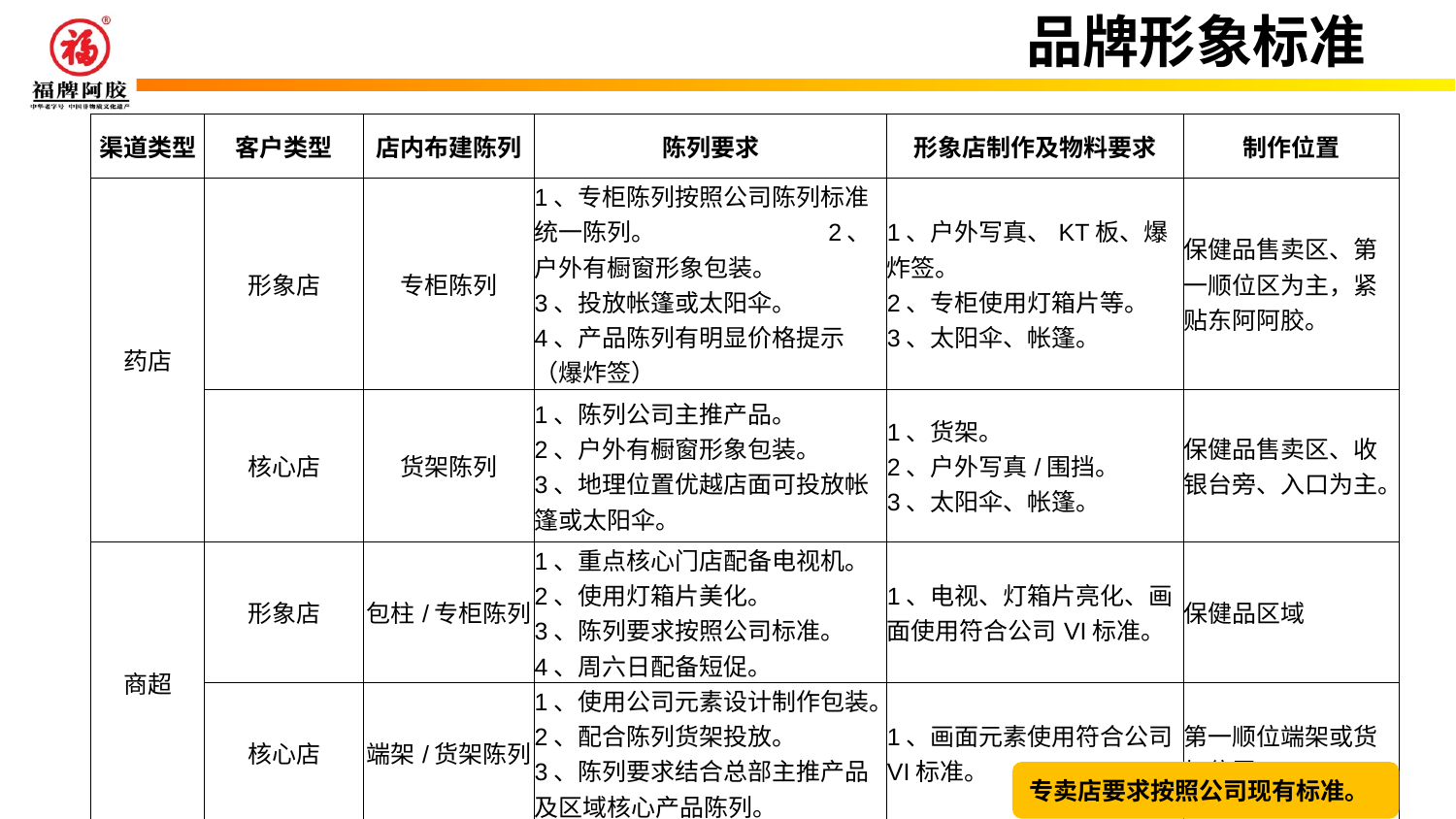

品牌形象标准
| 渠道类型 | 客户类型 | 店内布建陈列 | 陈列要求 | 形象店制作及物料要求 | 制作位置 |
| --- | --- | --- | --- | --- | --- |
| 药店 | 形象店 | 专柜陈列 | 1、专柜陈列按照公司陈列标准统一陈列。 2、户外有橱窗形象包装。 3、投放帐篷或太阳伞。 4、产品陈列有明显价格提示（爆炸签） | 1、户外写真、KT板、爆炸签。 2、专柜使用灯箱片等。 3、太阳伞、帐篷。 | 保健品售卖区、第一顺位区为主，紧贴东阿阿胶。 |
|  | 核心店 | 货架陈列 | 1、陈列公司主推产品。 2、户外有橱窗形象包装。 3、地理位置优越店面可投放帐篷或太阳伞。 | 1、货架。 2、户外写真/围挡。 3、太阳伞、帐篷。 | 保健品售卖区、收银台旁、入口为主。 |
| 商超 | 形象店 | 包柱/专柜陈列 | 1、重点核心门店配备电视机。 2、使用灯箱片美化。 3、陈列要求按照公司标准。 4、周六日配备短促。 | 1、电视、灯箱片亮化、画面使用符合公司VI标准。 | 保健品区域 |
|  | 核心店 | 端架/货架陈列 | 1、使用公司元素设计制作包装。2、配合陈列货架投放。 3、陈列要求结合总部主推产品及区域核心产品陈列。 | 1、画面元素使用符合公司VI标准。 | 第一顺位端架或货架位置。 |
专卖店要求按照公司现有标准。